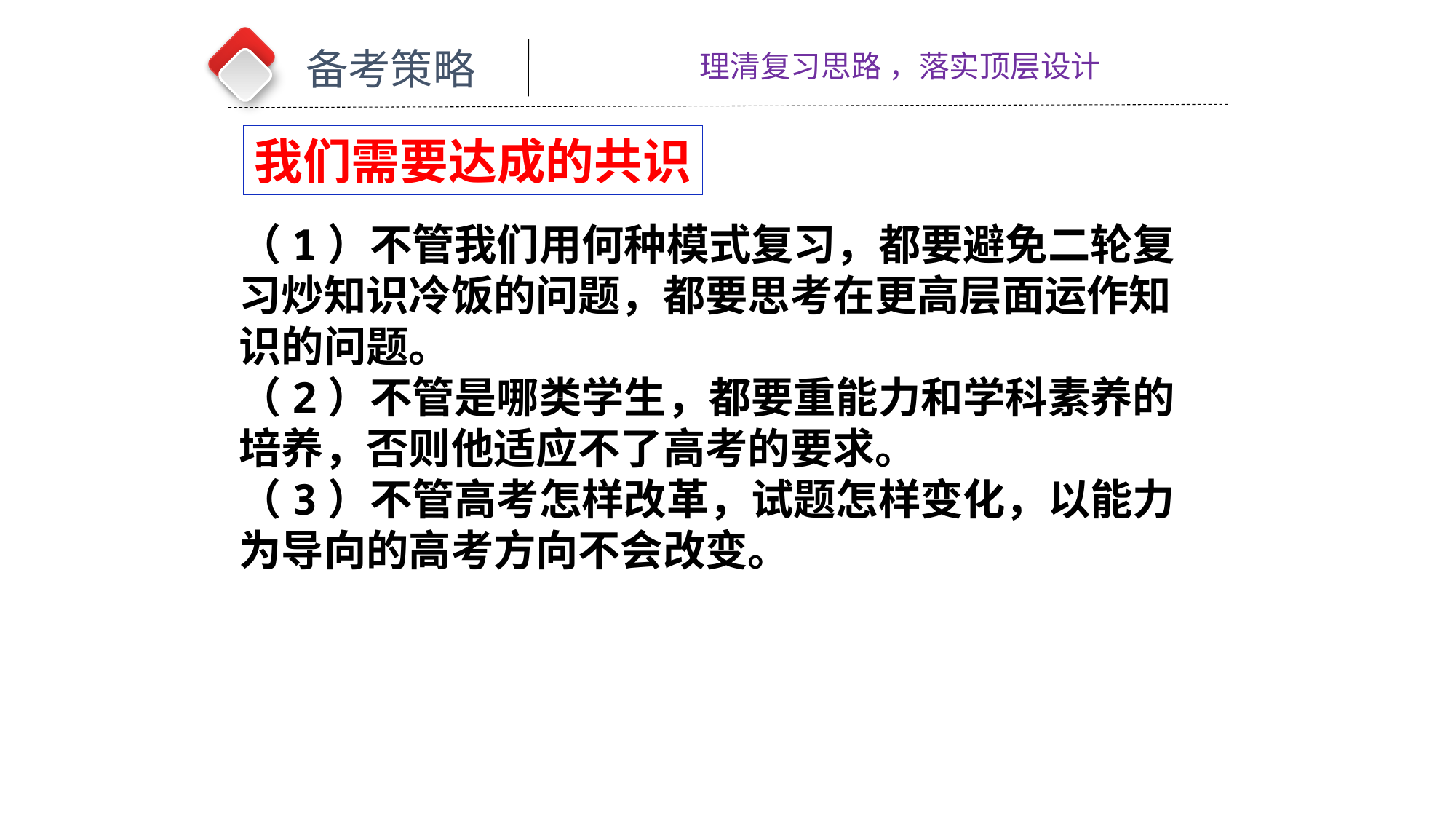

备考策略
理清复习思路 ，落实顶层设计

我们需要达成的共识
（1）不管我们用何种模式复习，都要避免二轮复习炒知识冷饭的问题，都要思考在更高层面运作知识的问题。
（2）不管是哪类学生，都要重能力和学科素养的培养，否则他适应不了高考的要求。
（3）不管高考怎样改革，试题怎样变化，以能力为导向的高考方向不会改变。